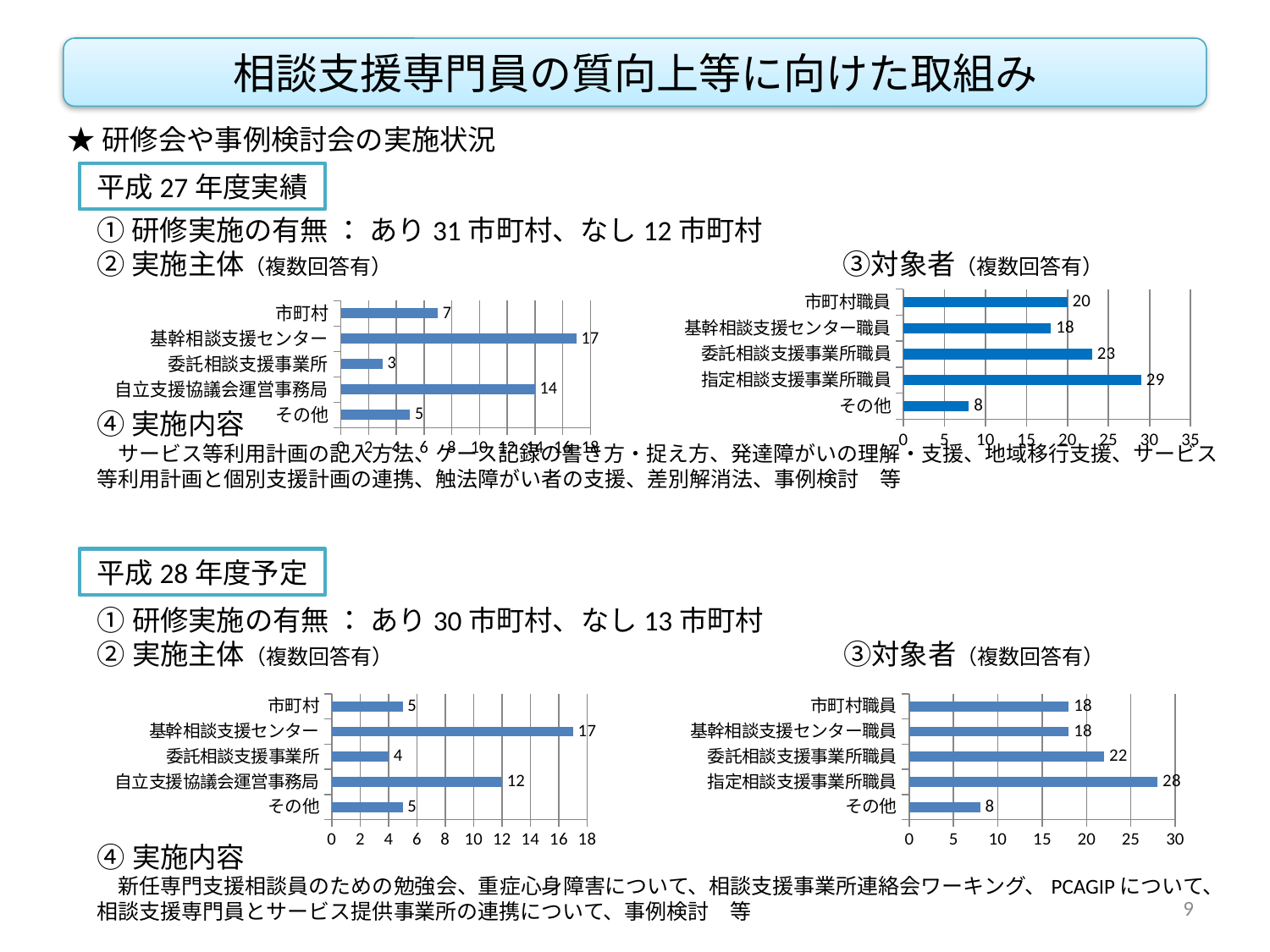

相談支援専門員の質向上等に向けた取組み
★研修会や事例検討会の実施状況
平成27年度実績
①研修実施の有無 ： あり31市町村、なし12市町村
②実施主体（複数回答有）　　　　　　　　　　　　　　　　③対象者（複数回答有）

④実施内容
　サービス等利用計画の記入方法、ケース記録の書き方・捉え方、発達障がいの理解・支援、地域移行支援、サービス等利用計画と個別支援計画の連携、触法障がい者の支援、差別解消法、事例検討　等

### Chart

| Category |  |
|---|---|
| その他 | 8.0 |
| 指定相談支援事業所職員 | 29.0 |
| 委託相談支援事業所職員 | 23.0 |
| 基幹相談支援センター職員 | 18.0 |
| 市町村職員 | 20.0 |

### Chart

| Category |  |
|---|---|
| その他 | 5.0 |
| 自立支援協議会運営事務局 | 14.0 |
| 委託相談支援事業所 | 3.0 |
| 基幹相談支援センター | 17.0 |
| 市町村 | 7.0 |
平成28年度予定
①研修実施の有無 ： あり30市町村、なし13市町村
②実施主体（複数回答有）　　　　　　　　　　　　　　　　③対象者（複数回答有）

④実施内容
　新任専門支援相談員のための勉強会、重症心身障害について、相談支援事業所連絡会ワーキング、PCAGIPについて、相談支援専門員とサービス提供事業所の連携について、事例検討　等

### Chart

| Category |  |
|---|---|
| その他 | 5.0 |
| 自立支援協議会運営事務局 | 12.0 |
| 委託相談支援事業所 | 4.0 |
| 基幹相談支援センター | 17.0 |
| 市町村 | 5.0 |

### Chart

| Category |  |
|---|---|
| その他 | 8.0 |
| 指定相談支援事業所職員 | 28.0 |
| 委託相談支援事業所職員 | 22.0 |
| 基幹相談支援センター職員 | 18.0 |
| 市町村職員 | 18.0 |
9